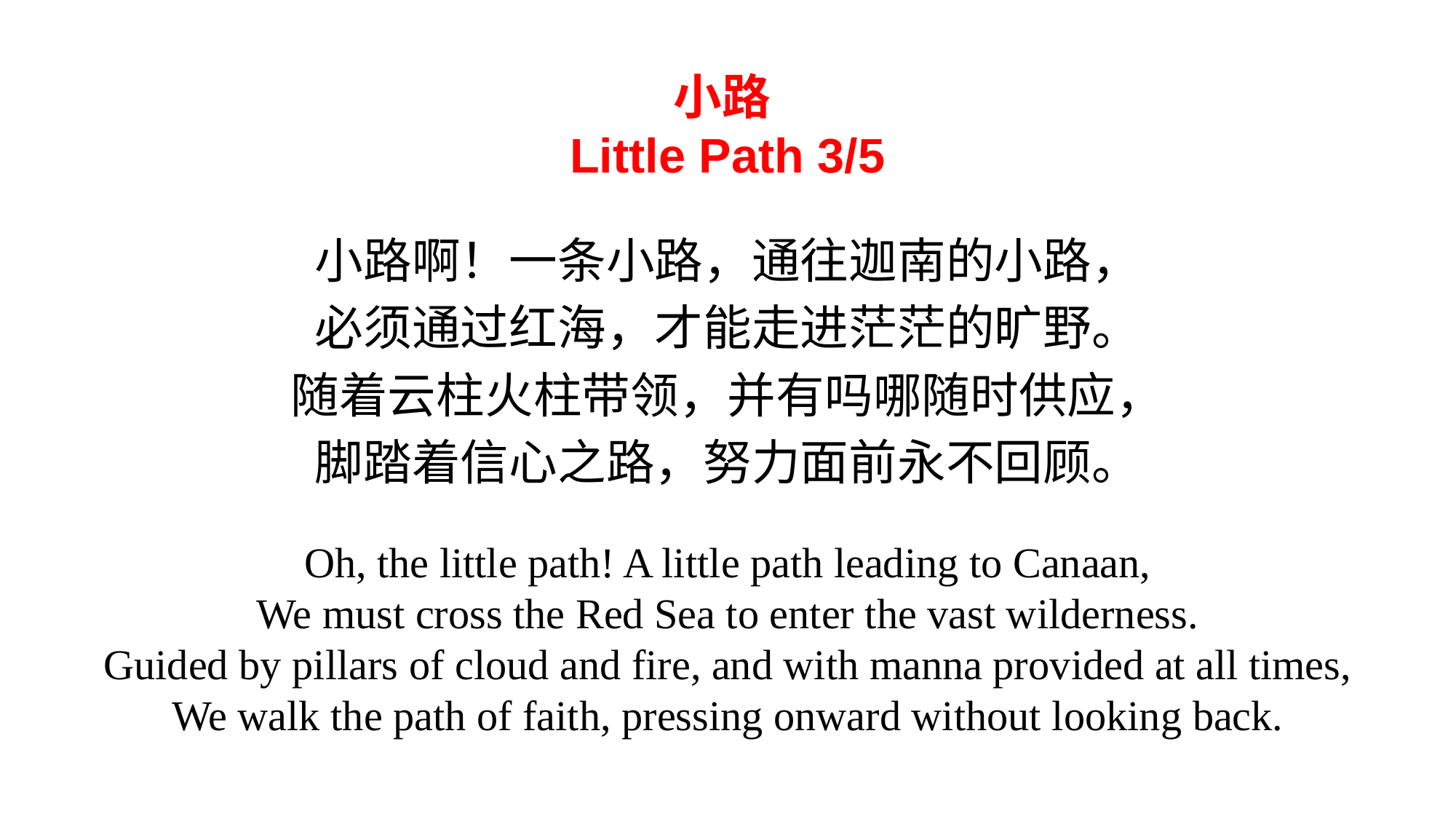

小路
Little Path 3/5
小路啊！一条小路，通往迦南的小路，
必须通过红海，才能走进茫茫的旷野。
随着云柱火柱带领，并有吗哪随时供应，
脚踏着信心之路，努力面前永不回顾。

Oh, the little path! A little path leading to Canaan,
We must cross the Red Sea to enter the vast wilderness.
Guided by pillars of cloud and fire, and with manna provided at all times,
We walk the path of faith, pressing onward without looking back.